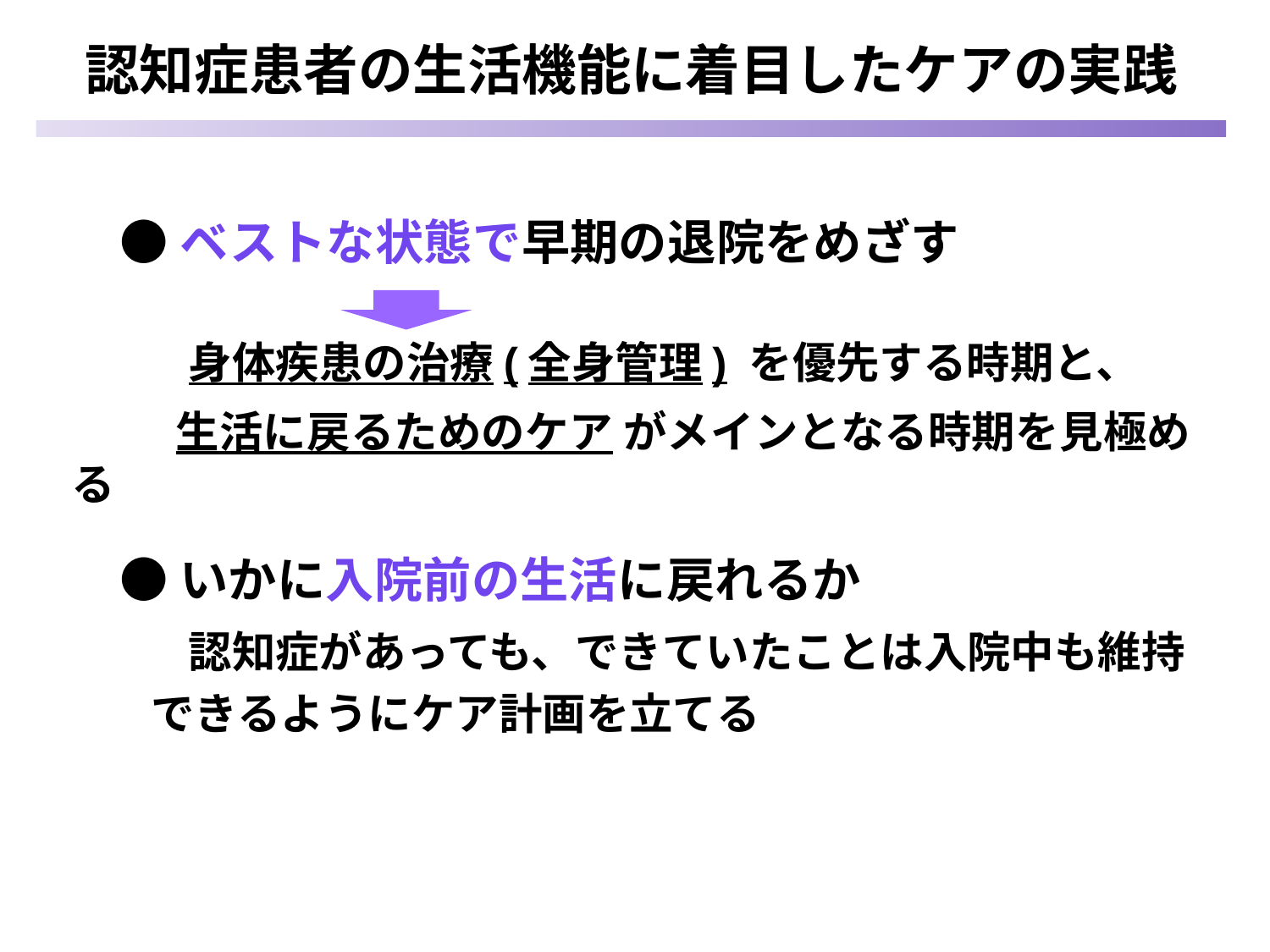

# 認知症患者の生活機能に着目したケアの実践

　● ベストな状態で早期の退院をめざす

　   　身体疾患の治療(全身管理) を優先する時期と、
     　生活に戻るためのケア がメインとなる時期を見極める
　● いかに入院前の生活に戻れるか
　   　認知症があっても、できていたことは入院中も維持
       できるようにケア計画を立てる